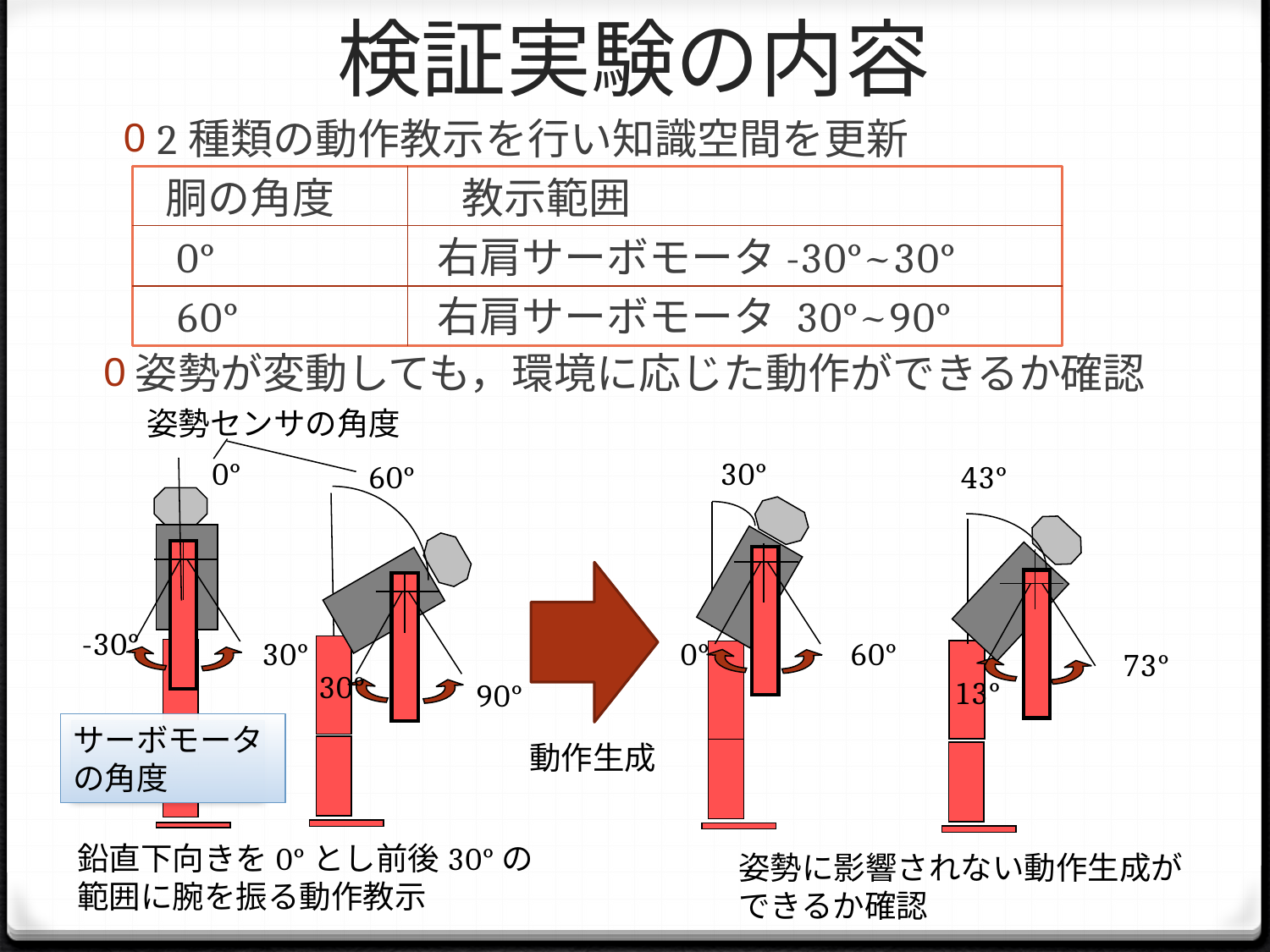

# 検証実験の内容
2種類の動作教示を行い知識空間を更新
　胴の角度　　　教示範囲
　0°　　　　　右肩サーボモータ-30°~30°
　60° 　　　　 右肩サーボモータ 30°~90°

姿勢が変動しても，環境に応じた動作ができるか確認
姿勢センサの角度
30°
0°
43°
60°

-30°
0°
60°
30°

73°

30°
13°
90°

サーボモータの角度

動作生成

鉛直下向きを0°とし前後30°の範囲に腕を振る動作教示
姿勢に影響されない動作生成ができるか確認